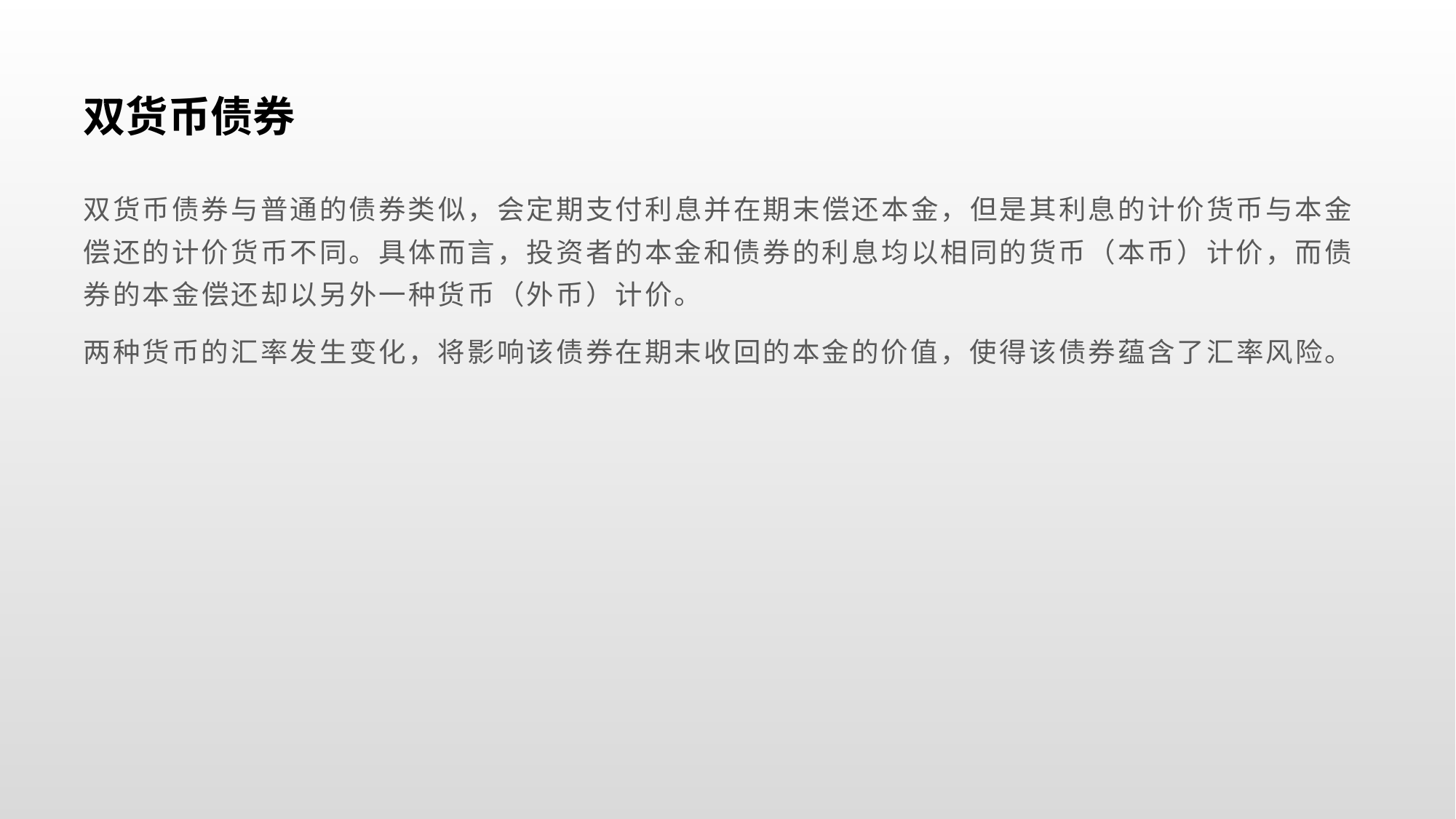

# 双货币债券
双货币债券与普通的债券类似，会定期支付利息并在期末偿还本金，但是其利息的计价货币与本金偿还的计价货币不同。具体而言，投资者的本金和债券的利息均以相同的货币（本币）计价，而债券的本金偿还却以另外一种货币（外币）计价。
两种货币的汇率发生变化，将影响该债券在期末收回的本金的价值，使得该债券蕴含了汇率风险。